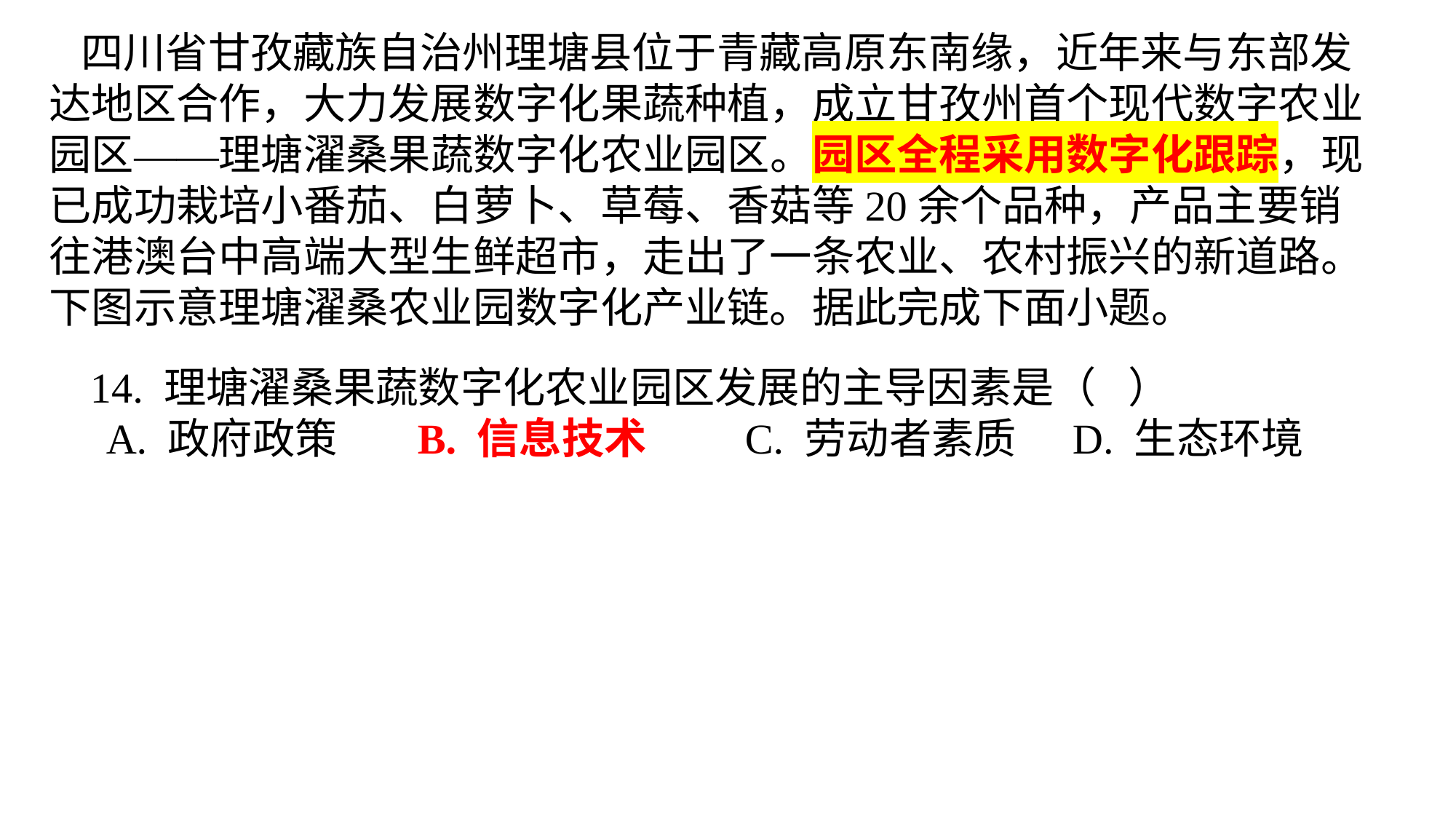

四川省甘孜藏族自治州理塘县位于青藏高原东南缘，近年来与东部发达地区合作，大力发展数字化果蔬种植，成立甘孜州首个现代数字农业园区——理塘濯桑果蔬数字化农业园区。园区全程采用数字化跟踪，现已成功栽培小番茄、白萝卜、草莓、香菇等20余个品种，产品主要销往港澳台中高端大型生鲜超市，走出了一条农业、农村振兴的新道路。下图示意理塘濯桑农业园数字化产业链。据此完成下面小题。
14. 理塘濯桑果蔬数字化农业园区发展的主导因素是（   ）
A. 政府政策	B. 信息技术	C. 劳动者素质	D. 生态环境